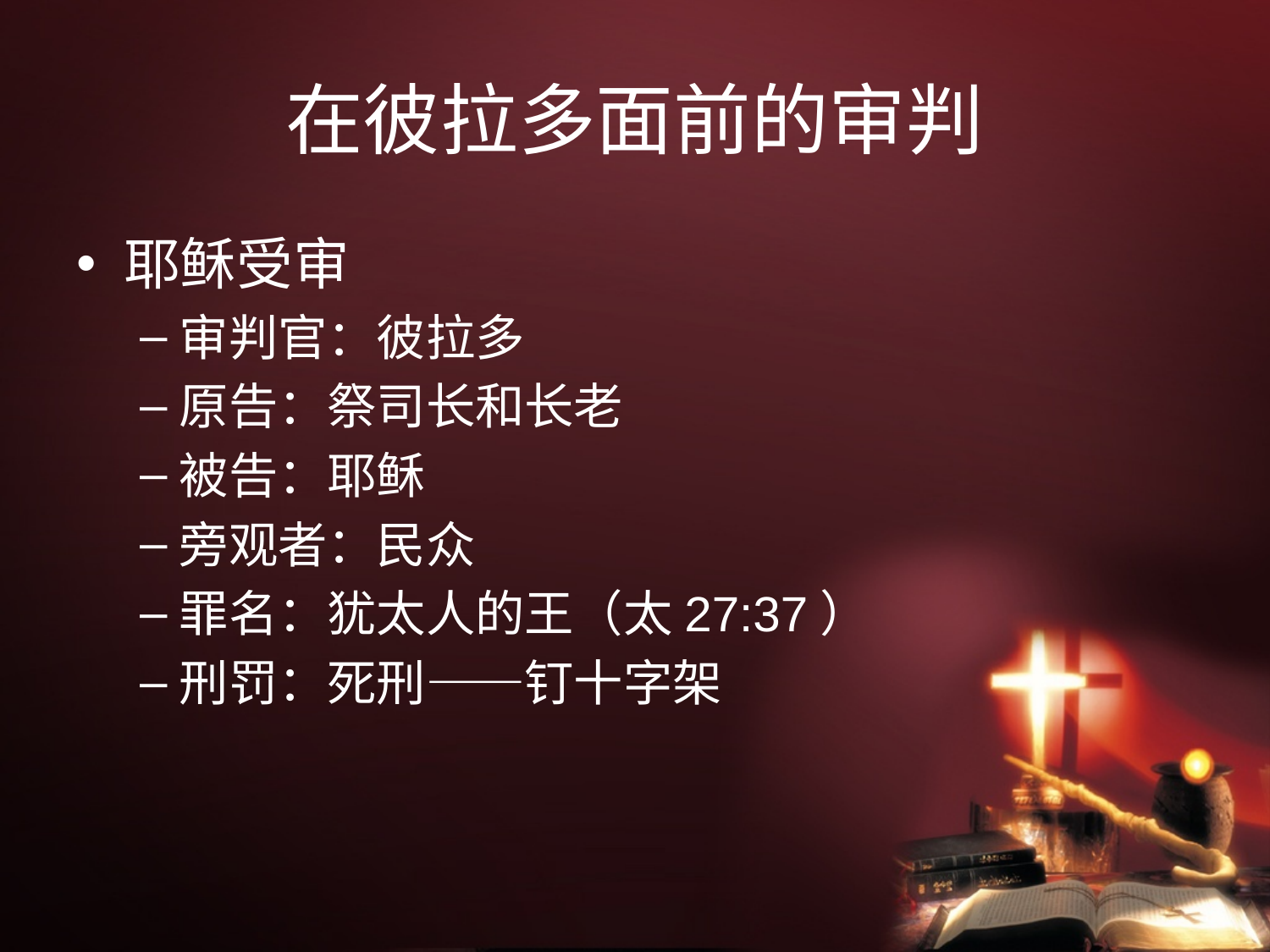

# 在彼拉多面前的审判
耶稣受审
审判官：彼拉多
原告：祭司长和长老
被告：耶稣
旁观者：民众
罪名：犹太人的王（太27:37）
刑罚：死刑——钉十字架